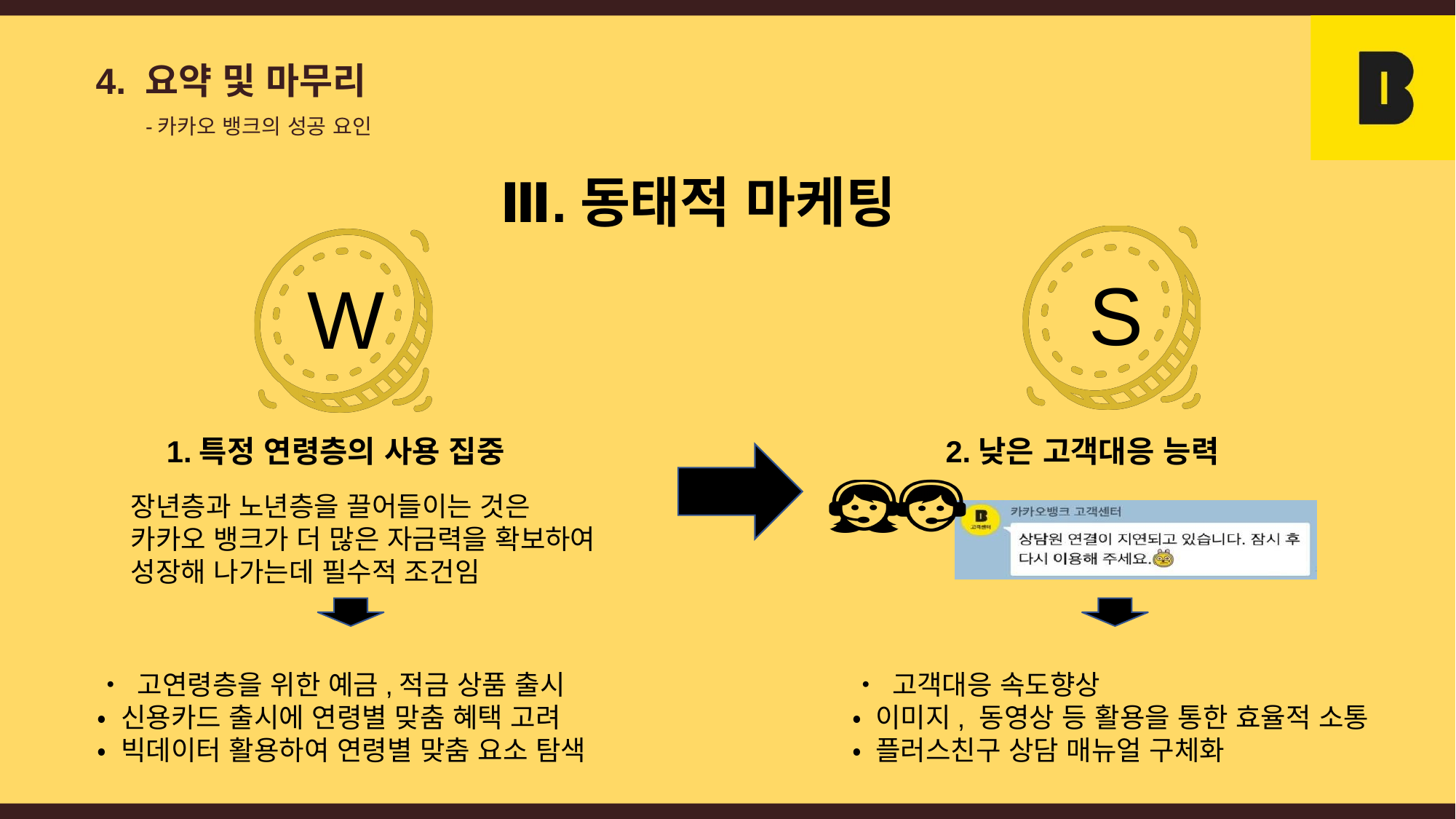

4. 요약 및 마무리
-카카오 뱅크의 성공 요인
Ⅲ.동태적 마케팅

S
W
동태적 마케팅
W->S
고연령층을 위한 예금, 적극 사품 출시
신용카드 출시에 연령별 맞춤 혜택 고려
빅데이터 활용하여 연령별 맞춤 요소 탐색
고격대응 속도 향상
이미지,동영상 등 활용을 통한 효율적 소통
플러스친구상담 매뉴얼 구체화

T ->O
카카오의 기술력향상&자체 시스템 개발로 보안 강화
2.낮은 고객대응 능력
1.특정 연령층의 사용 집중

장년층과 노년층을 끌어들이는 것은 카카오 뱅크가 더 많은 자금력을 확보하여 성장해 나가는데 필수적 조건임

• 고연령층을 위한 예금,적금 상품 출시
• 신용카드 출시에 연령별 맞춤 혜택 고려
• 빅데이터 활용하여 연령별 맞춤 요소 탐색
• 고객대응 속도향상
• 이미지, 동영상 등 활용을 통한 효율적 소통
• 플러스친구 상담 매뉴얼 구체화